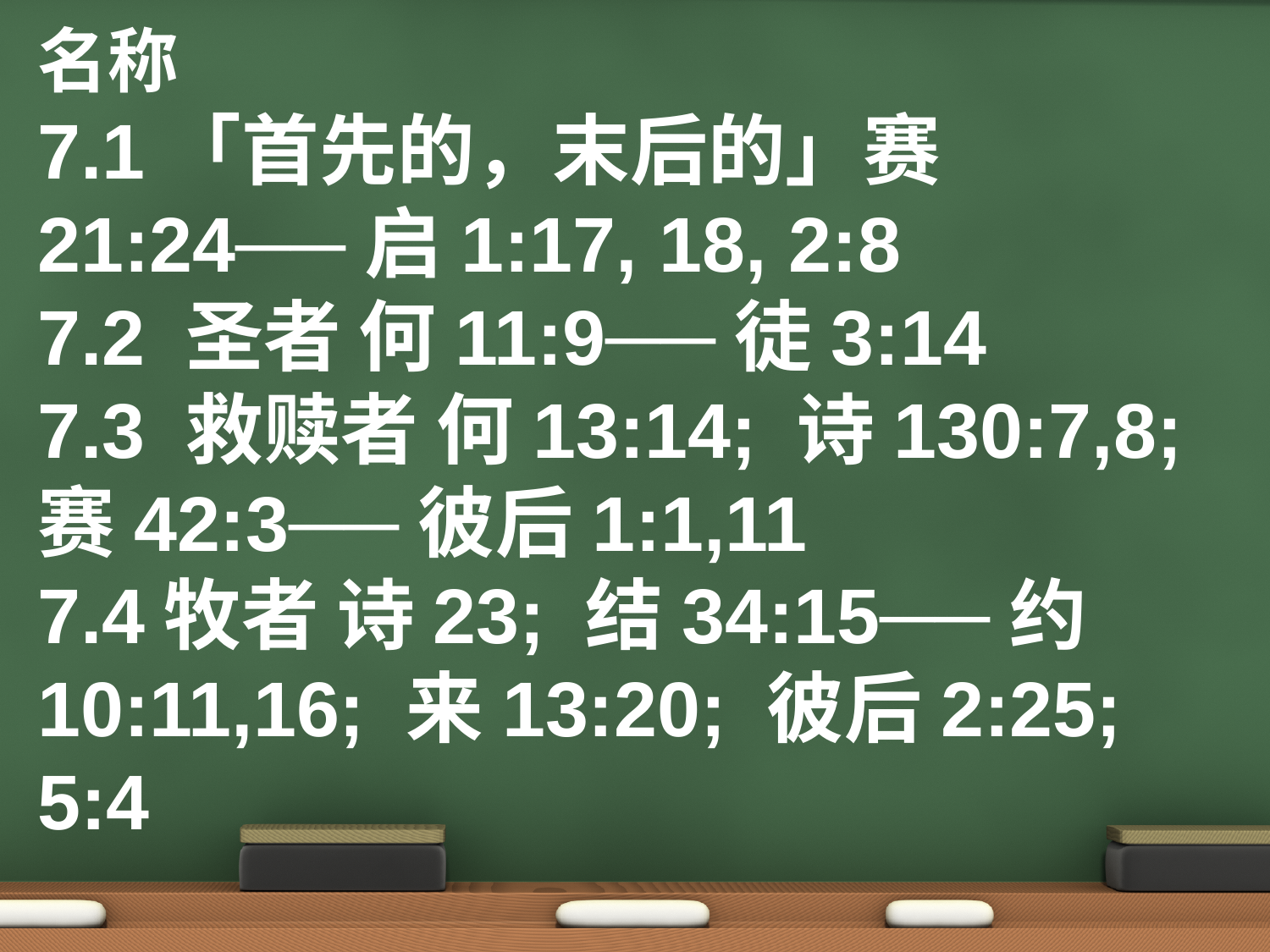

名称
7.1「首先的，末后的」赛21:24──启1:17, 18, 2:8
7.2 圣者 何11:9──徒3:14
7.3 救赎者 何13:14; 诗130:7,8; 赛42:3──彼后1:1,11
7.4牧者 诗23; 结34:15──约10:11,16; 来13:20; 彼后2:25; 5:4